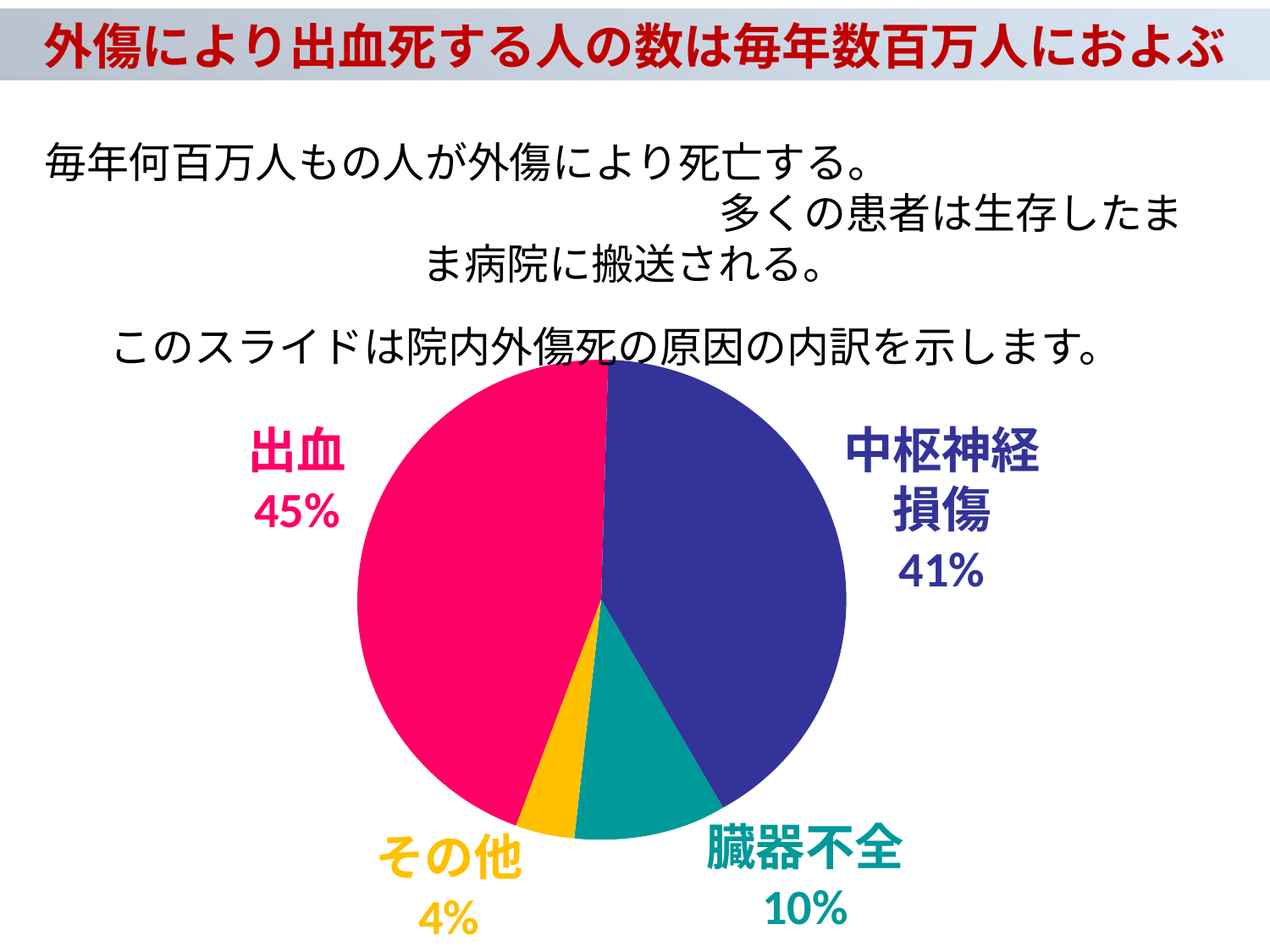

外傷により出血死する人の数は毎年数百万人におよぶ
毎年何百万人もの人が外傷により死亡する。　　　　　　　　　　　　　　　　　　　　　　多くの患者は生存したまま病院に搬送される。
このスライドは院内外傷死の原因の内訳を示します。

出血
45%
中枢神経損傷
41%

臓器不全
10%
その他
4%